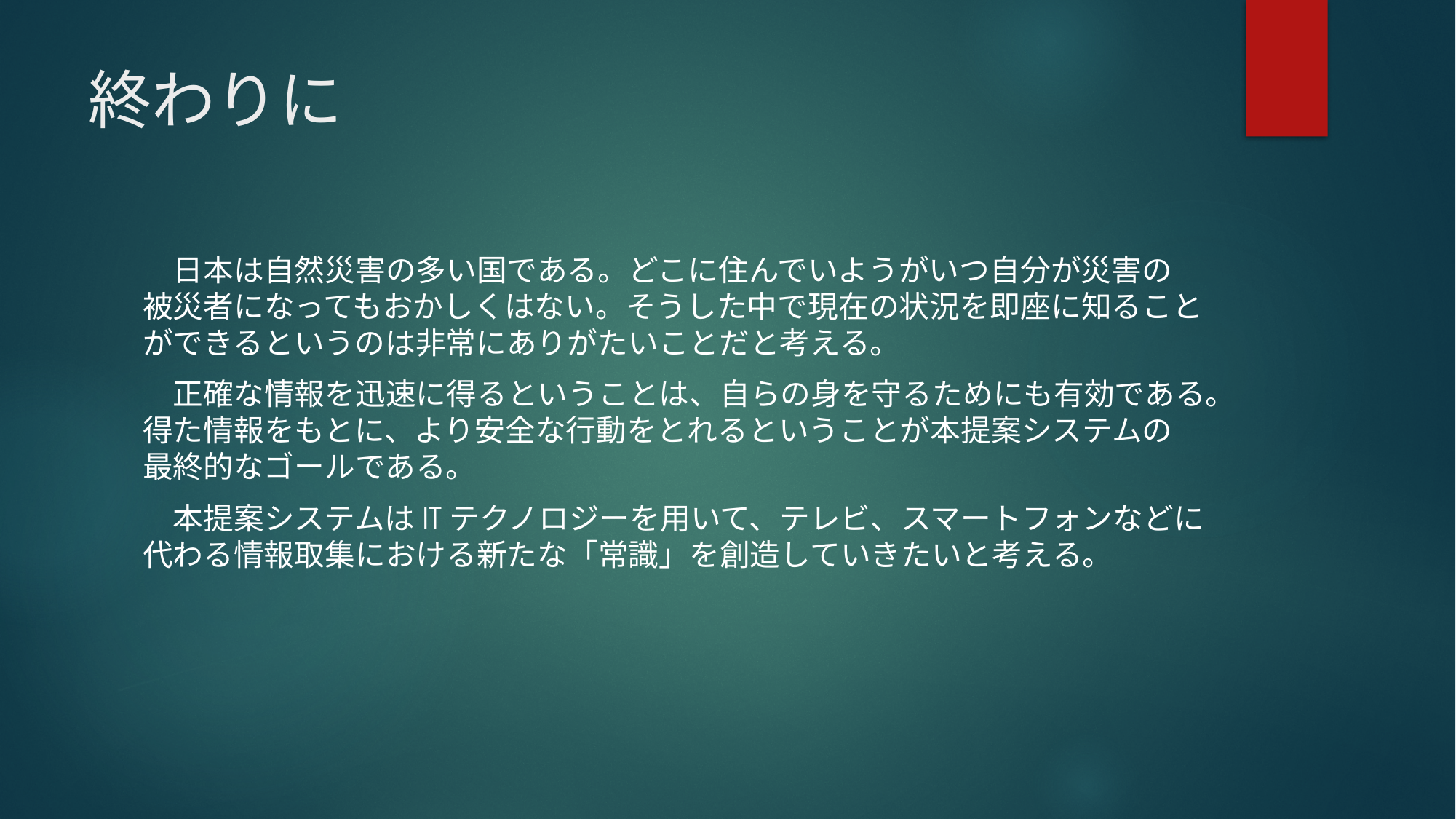

# 終わりに
　日本は自然災害の多い国である。どこに住んでいようがいつ自分が災害の　被災者になってもおかしくはない。そうした中で現在の状況を即座に知ることができるというのは非常にありがたいことだと考える。
　正確な情報を迅速に得るということは、自らの身を守るためにも有効である。得た情報をもとに、より安全な行動をとれるということが本提案システムの　最終的なゴールである。
　本提案システムはITテクノロジーを用いて、テレビ、スマートフォンなどに代わる情報取集における新たな「常識」を創造していきたいと考える。